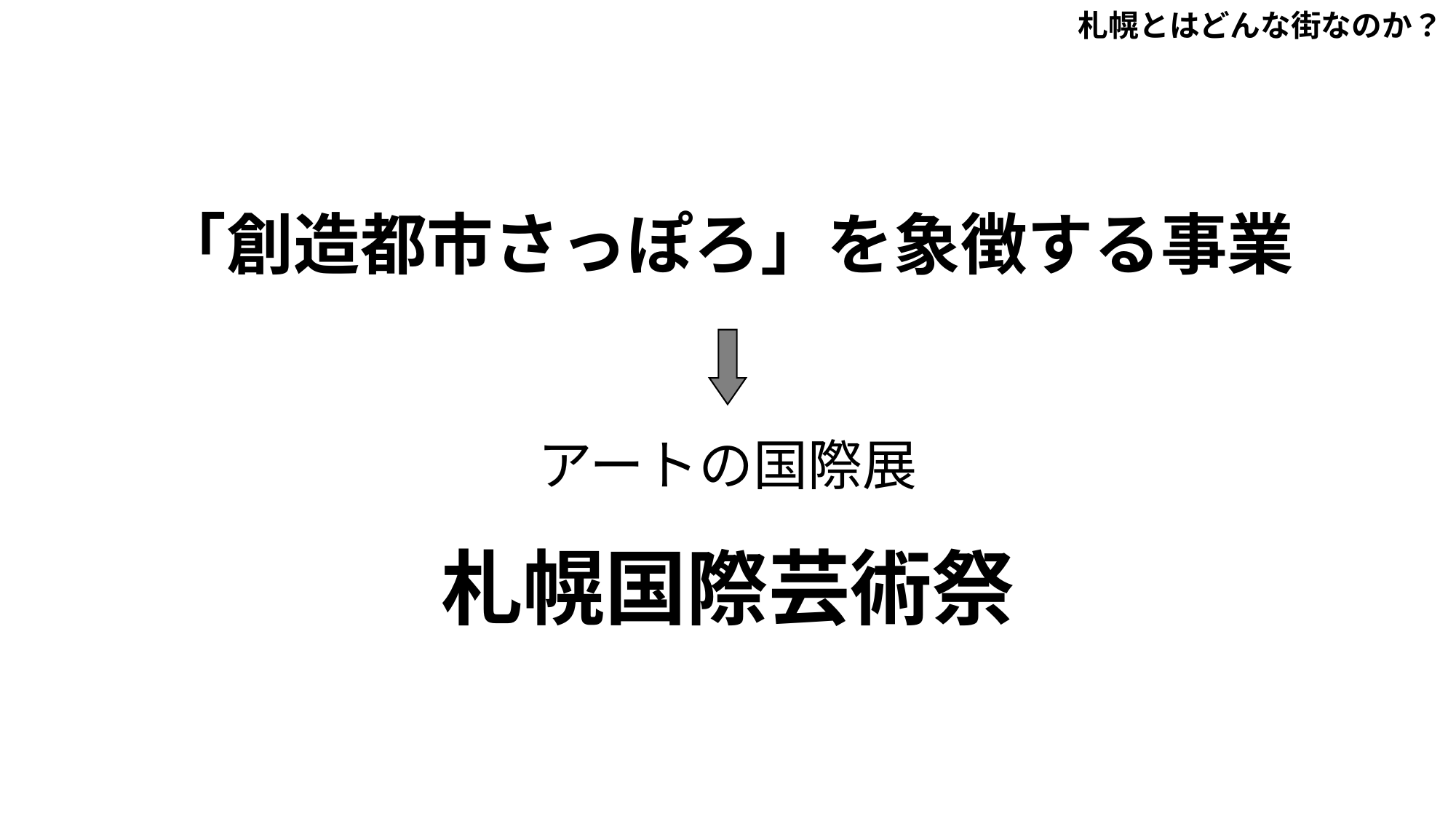

札幌とはどんな街なのか？
「創造都市さっぽろ」を象徴する事業

アートの国際展
札幌国際芸術祭